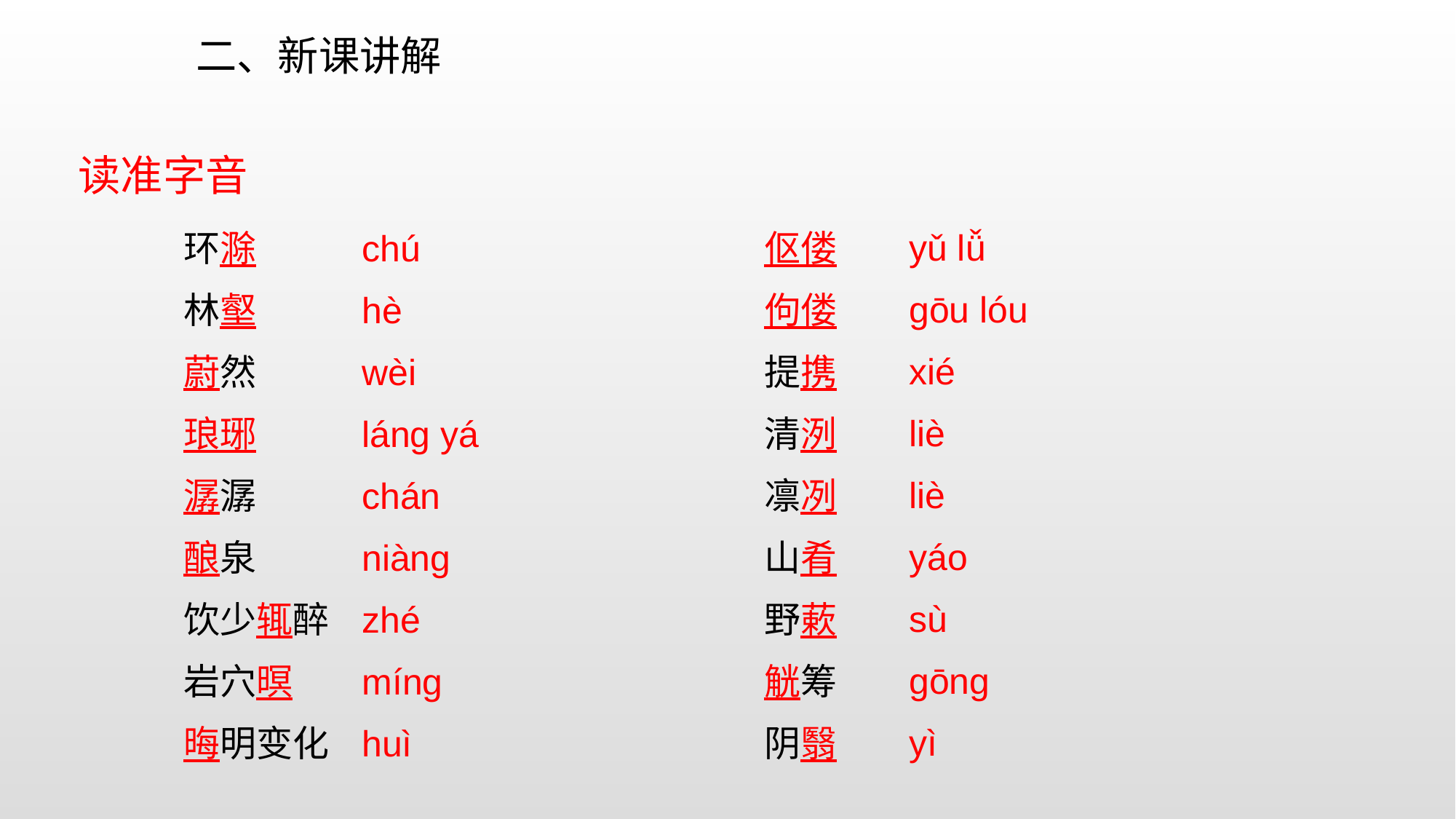

二、新课讲解

读准字音
yǔ lǚ
gōu lóu
xié
liè
liè
yáo
sù
gōng
yì
伛偻
佝偻
提携
清洌
凛冽
山肴
野蔌
觥筹
阴翳
chú
hè
wèi
láng yá
chán
niàng
zhé
míng
huì
环滁
林壑
蔚然
琅琊
潺潺
酿泉
饮少辄醉
岩穴暝
晦明变化